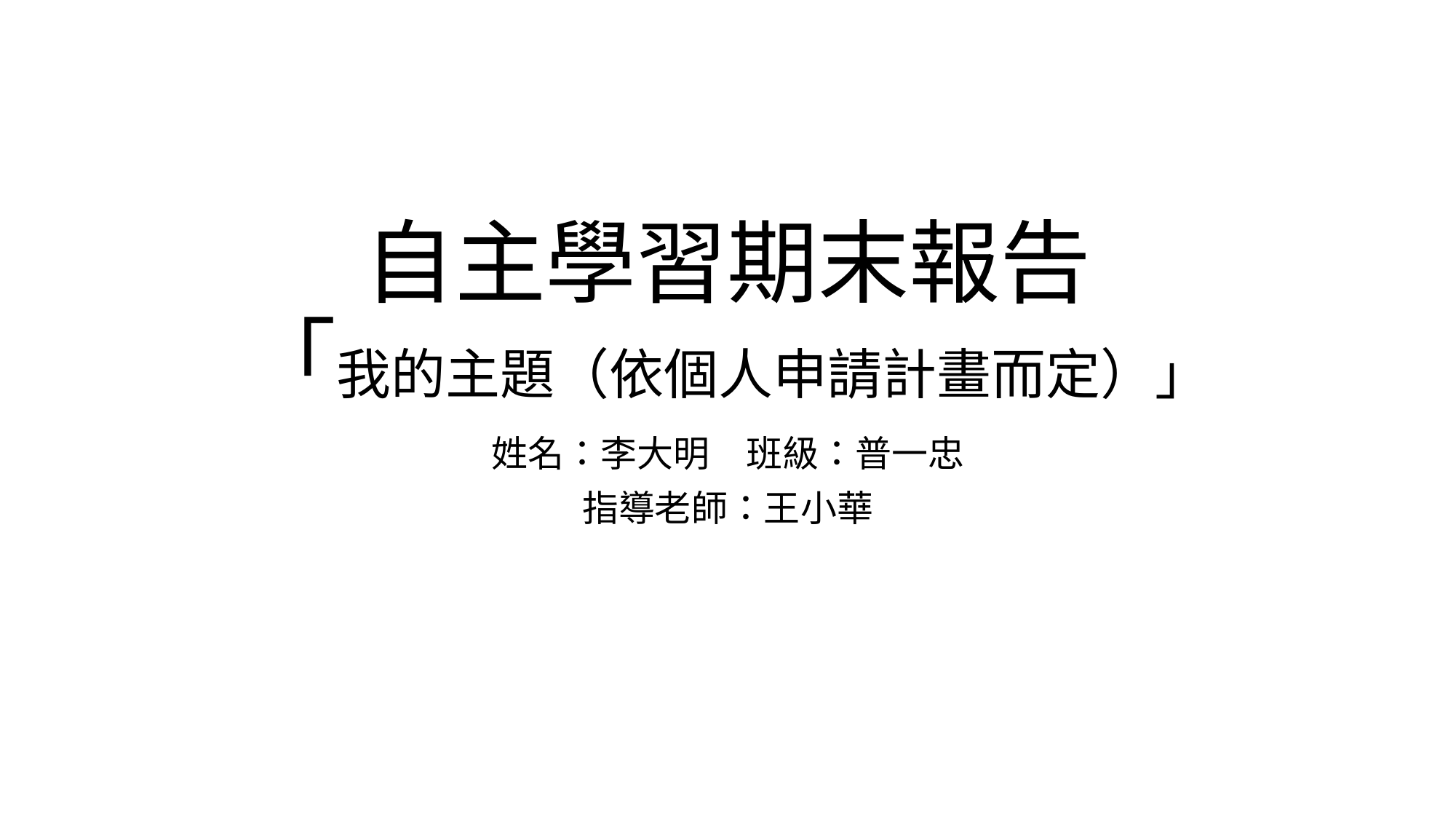

# 自主學習期末報告 「我的主題（依個人申請計畫而定）」
姓名：李大明　班級：普一忠
指導老師：王小華